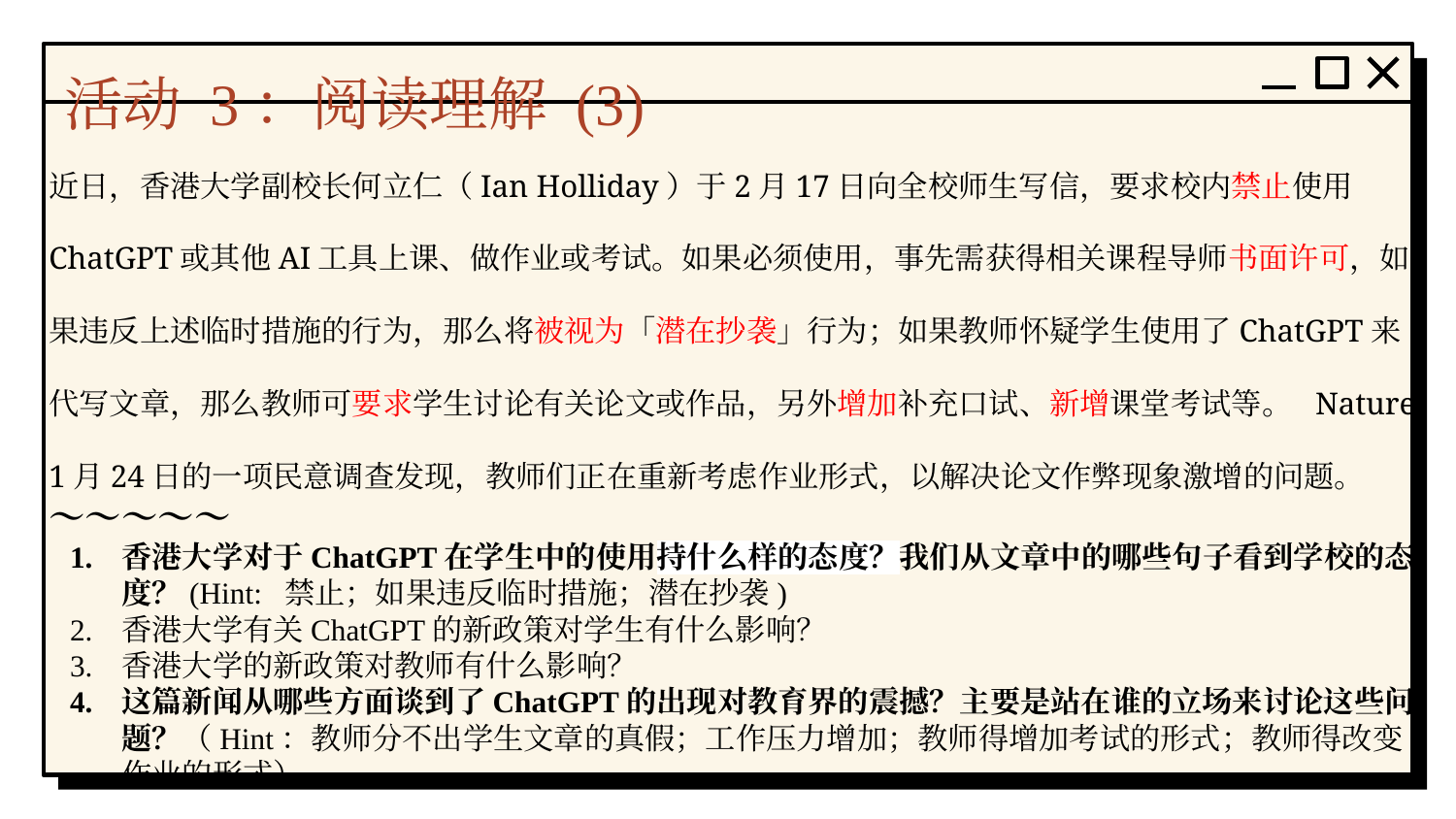

# 活动 3：阅读理解 (3)
近日，香港大学副校长何立仁（Ian Holliday）于2月17日向全校师生写信，要求校内禁止使用ChatGPT或其他AI工具上课、做作业或考试。如果必须使用，事先需获得相关课程导师书面许可，如果违反上述临时措施的行为，那么将被视为「潜在抄袭」行为；如果教师怀疑学生使用了ChatGPT来代写文章，那么教师可要求学生讨论有关论文或作品，另外增加补充口试、新增课堂考试等。  Nature 1月24日的一项民意调查发现，教师们正在重新考虑作业形式，以解决论文作弊现象激增的问题。
～～～～～
香港大学对于ChatGPT在学生中的使用持什么样的态度？我们从文章中的哪些句子看到学校的态度？(Hint:  禁止；如果违反临时措施；潜在抄袭)
香港大学有关ChatGPT的新政策对学生有什么影响？
香港大学的新政策对教师有什么影响？
这篇新闻从哪些方面谈到了ChatGPT的出现对教育界的震撼？主要是站在谁的立场来讨论这些问题？（Hint：教师分不出学生文章的真假；工作压力增加；教师得增加考试的形式；教师得改变作业的形式）